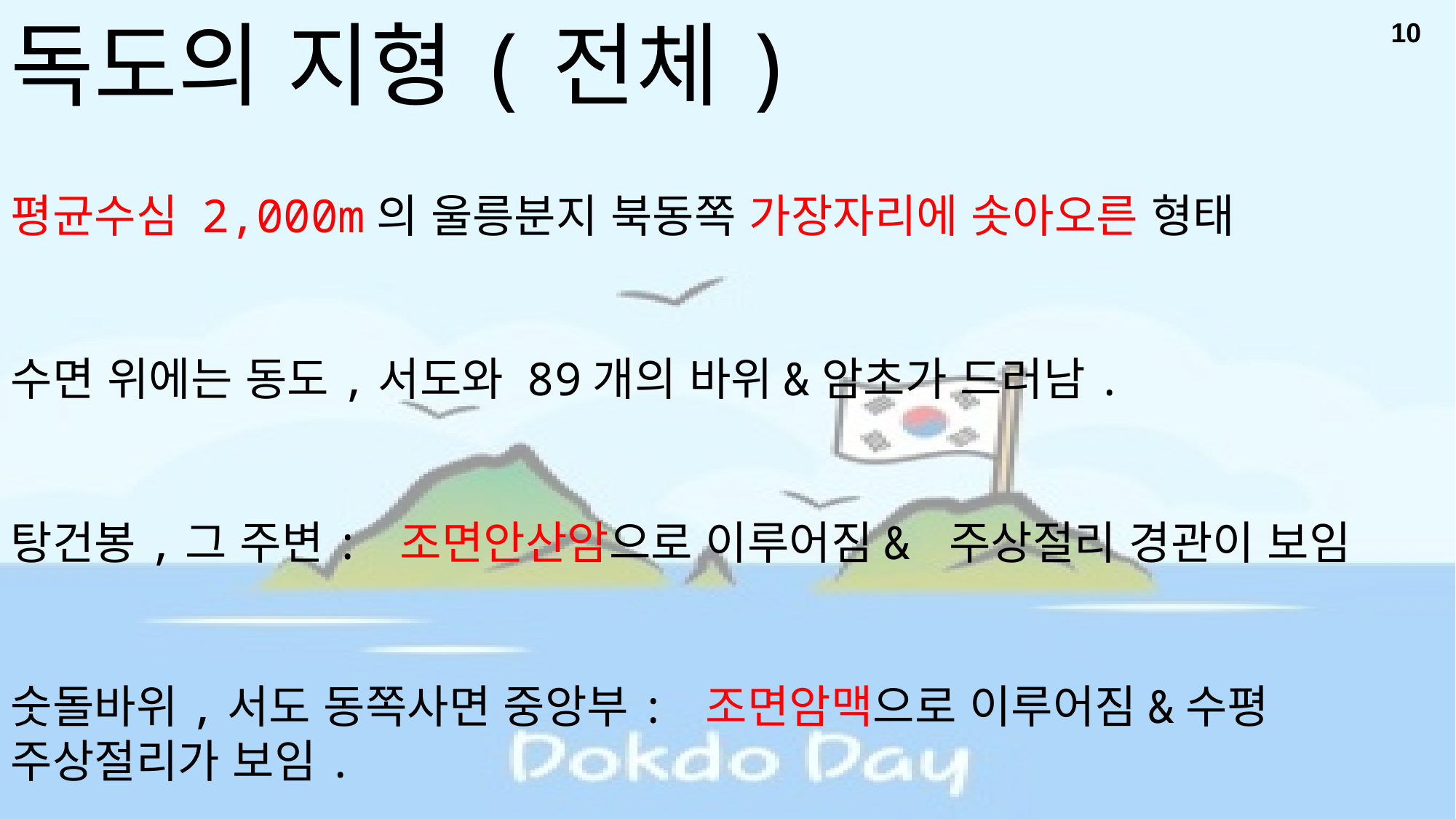

독도의 지형(전체)
10

평균수심 2,000m의 울릉분지 북동쪽 가장자리에 솟아오른 형태

수면 위에는 동도,서도와 89개의 바위&암초가 드러남.

탕건봉,그 주변: 조면안산암으로 이루어짐& 주상절리 경관이 보임

숫돌바위,서도 동쪽사면 중앙부: 조면암맥으로 이루어짐&수평 주상절리가 보임.